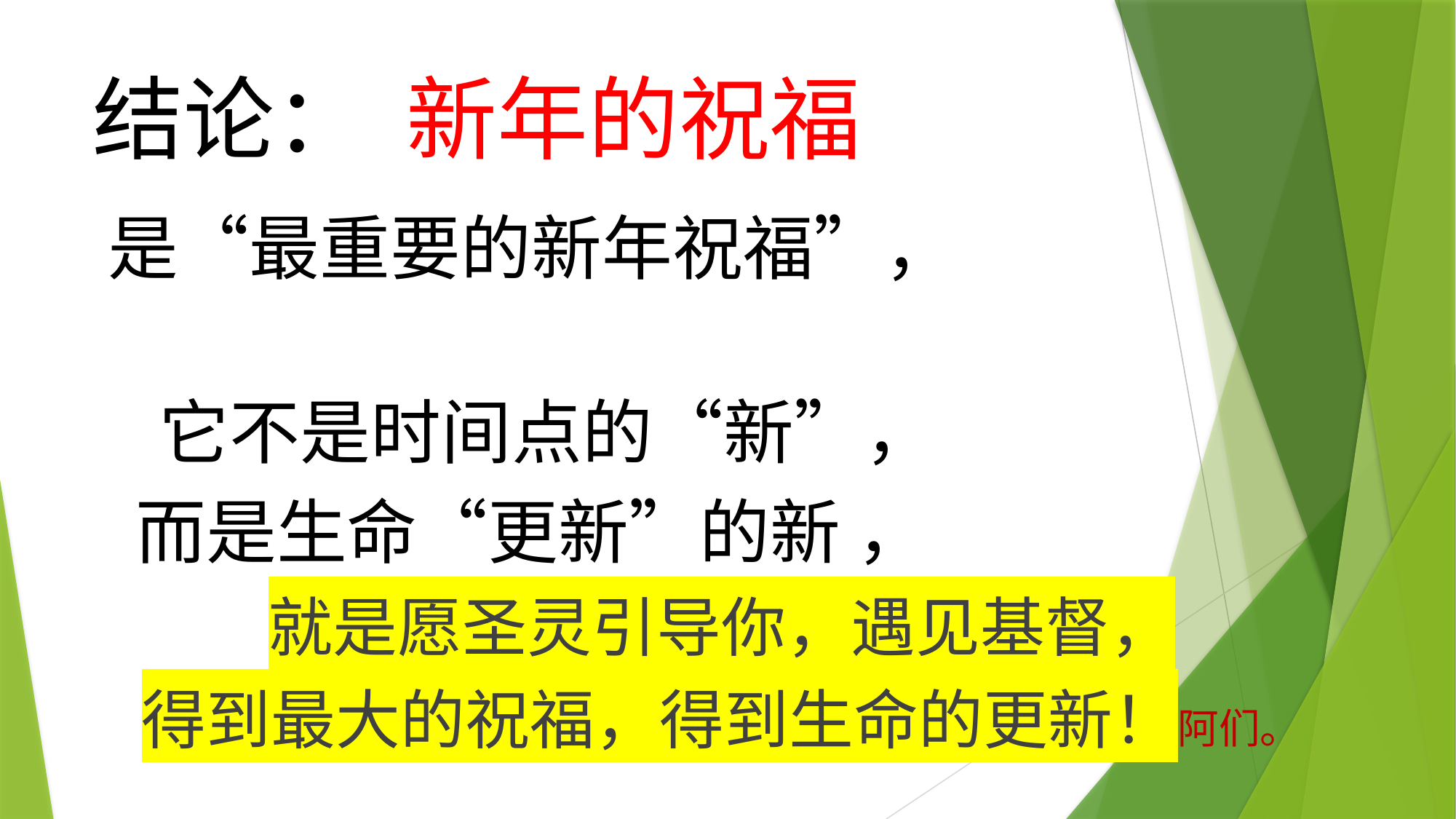

# 结论：  新年的祝福
是“最重要的新年祝福”，
它不是时间点的“新”，
而是生命“更新”的新 ，
就是愿圣灵引导你，遇见基督，
得到最大的祝福，得到生命的更新！阿们。